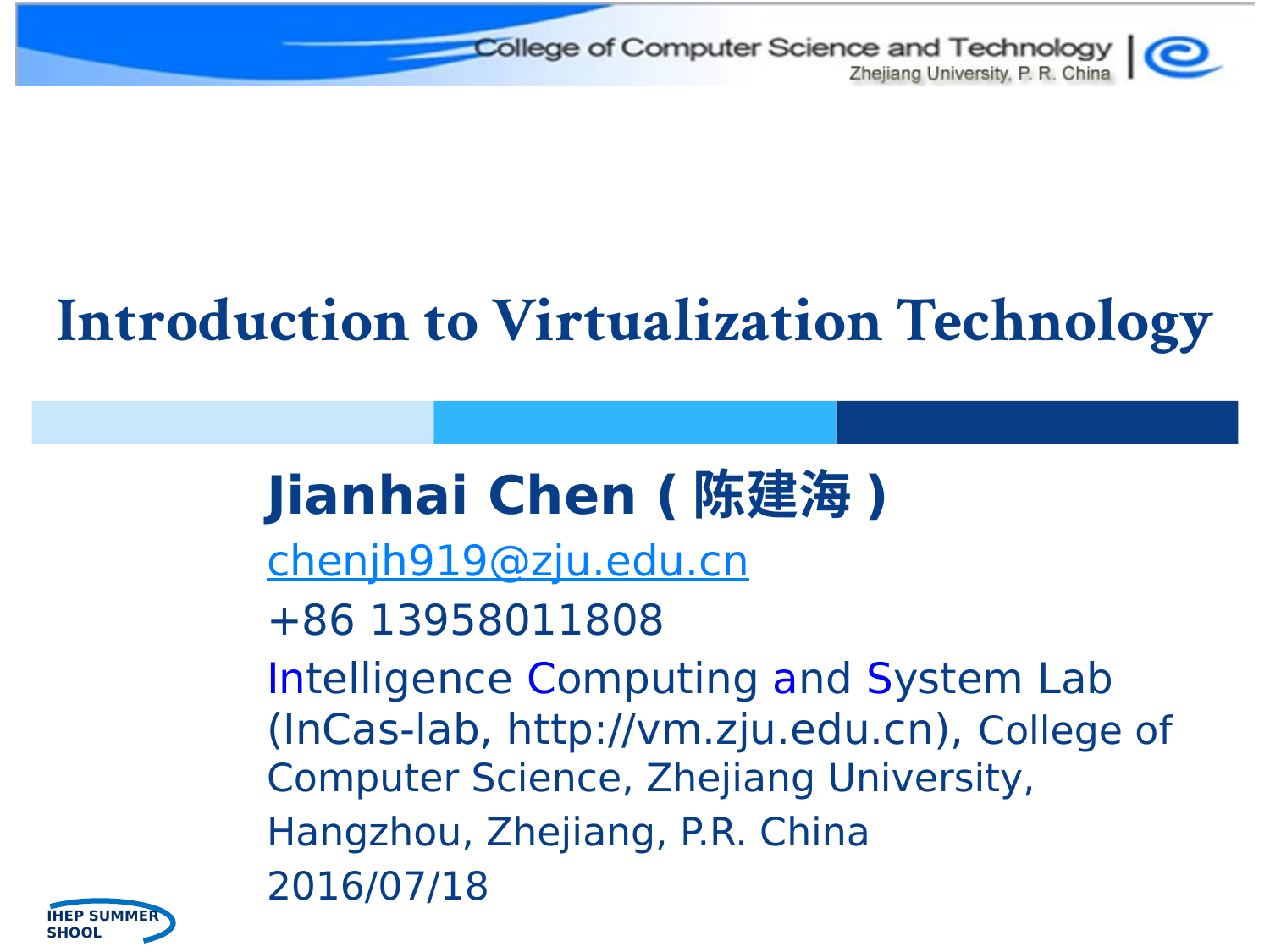

# Introduction to Virtualization Technology
Jianhai Chen (陈建海)
chenjh919@zju.edu.cn
+86 13958011808
Intelligence Computing and System Lab (InCas-lab, http://vm.zju.edu.cn), College of Computer Science, Zhejiang University,
Hangzhou, Zhejiang, P.R. China
2016/07/18